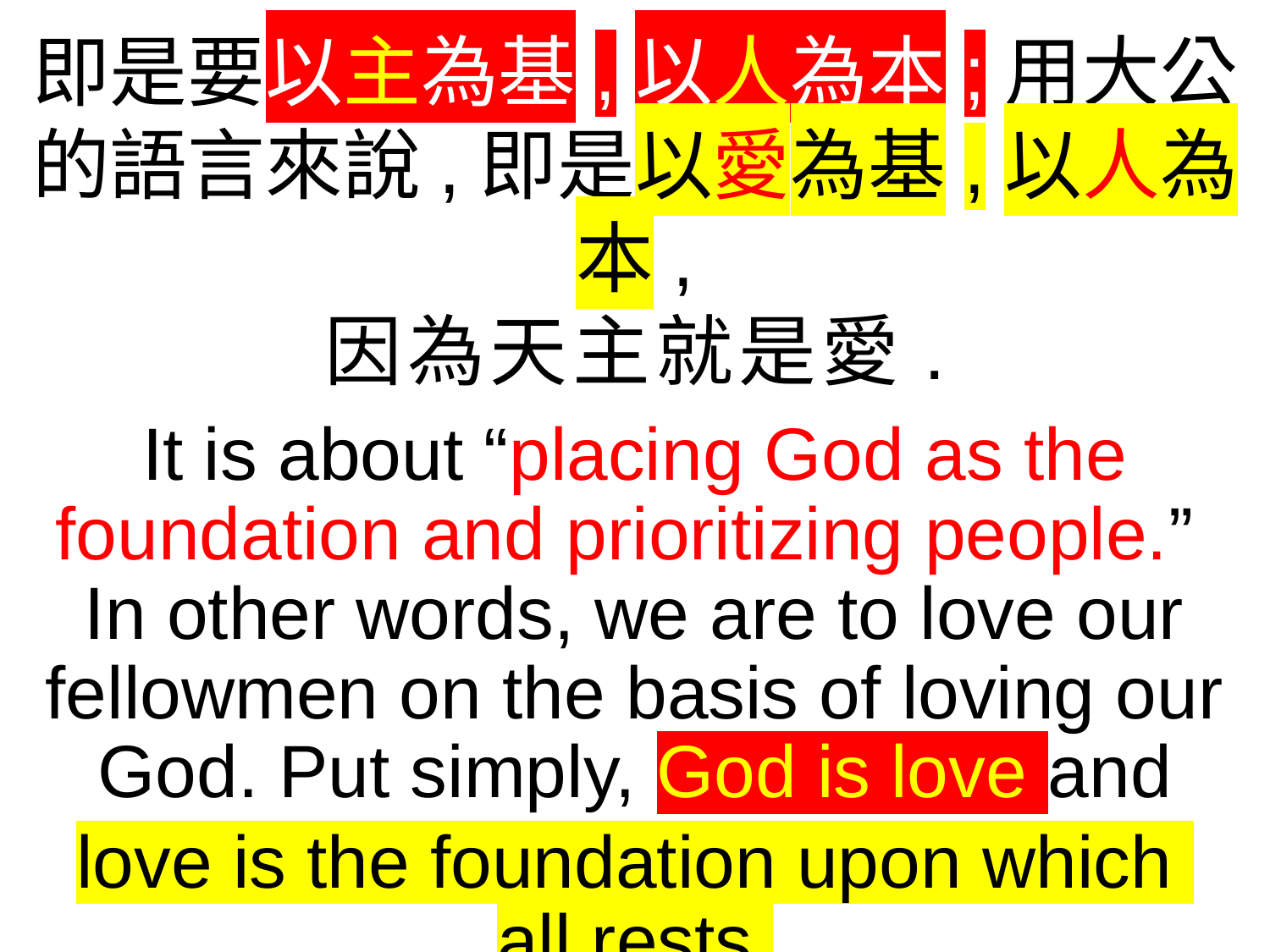

即是要以主為基,以人為本;用大公的語言來說,即是以愛為基,以人為本,
因為天主就是愛.
It is about “placing God as the foundation and prioritizing people.”
In other words, we are to love our fellowmen on the basis of loving our God. Put simply, God is love and
love is the foundation upon which
all rests.